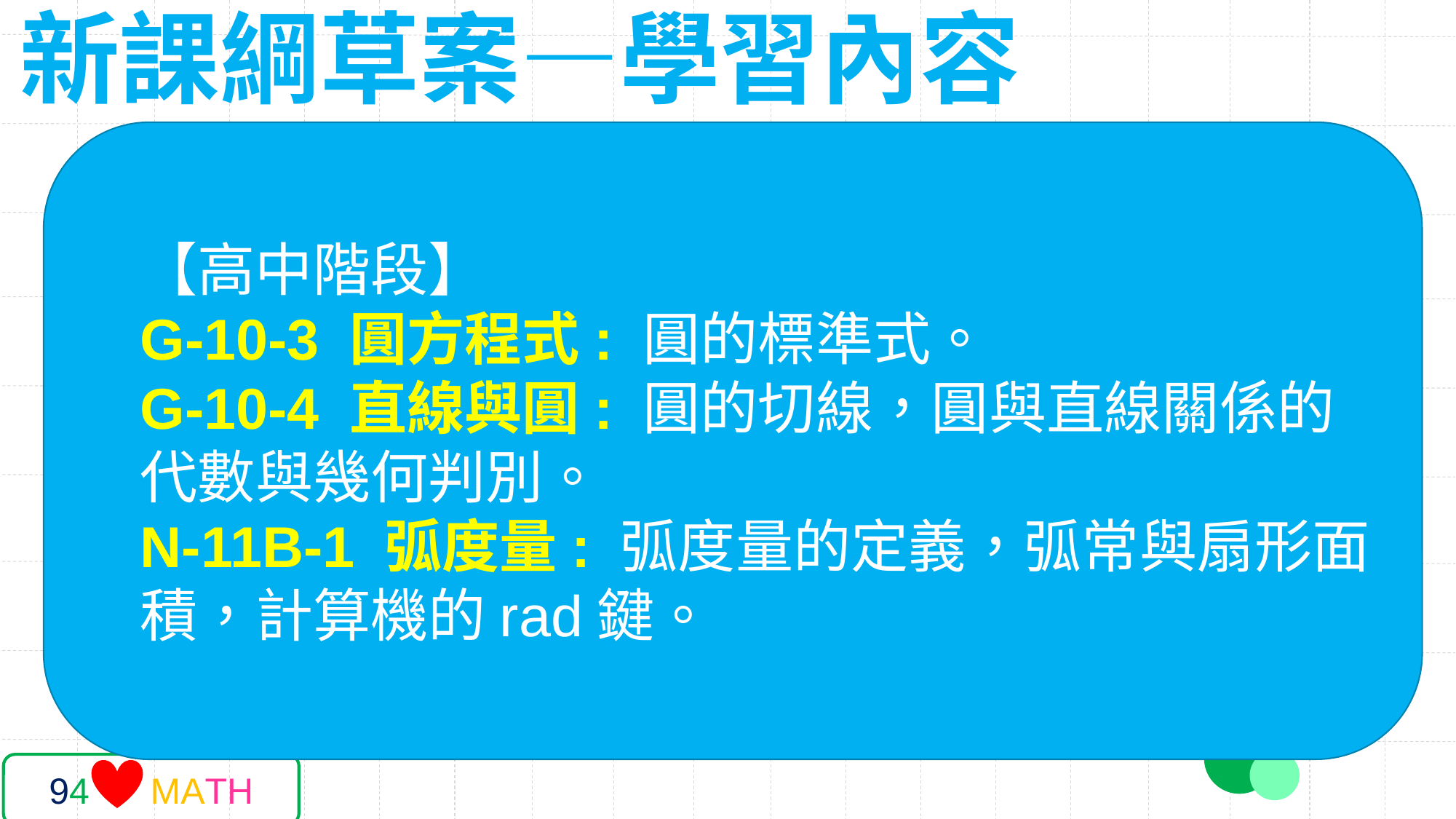

新課綱草案—學習內容
【高中階段】
G-10-3 圓方程式: 圓的標準式。
G-10-4 直線與圓: 圓的切線，圓與直線關係的代數與幾何判別。
N-11B-1 弧度量: 弧度量的定義，弧常與扇形面積，計算機的rad鍵。
94      MATH